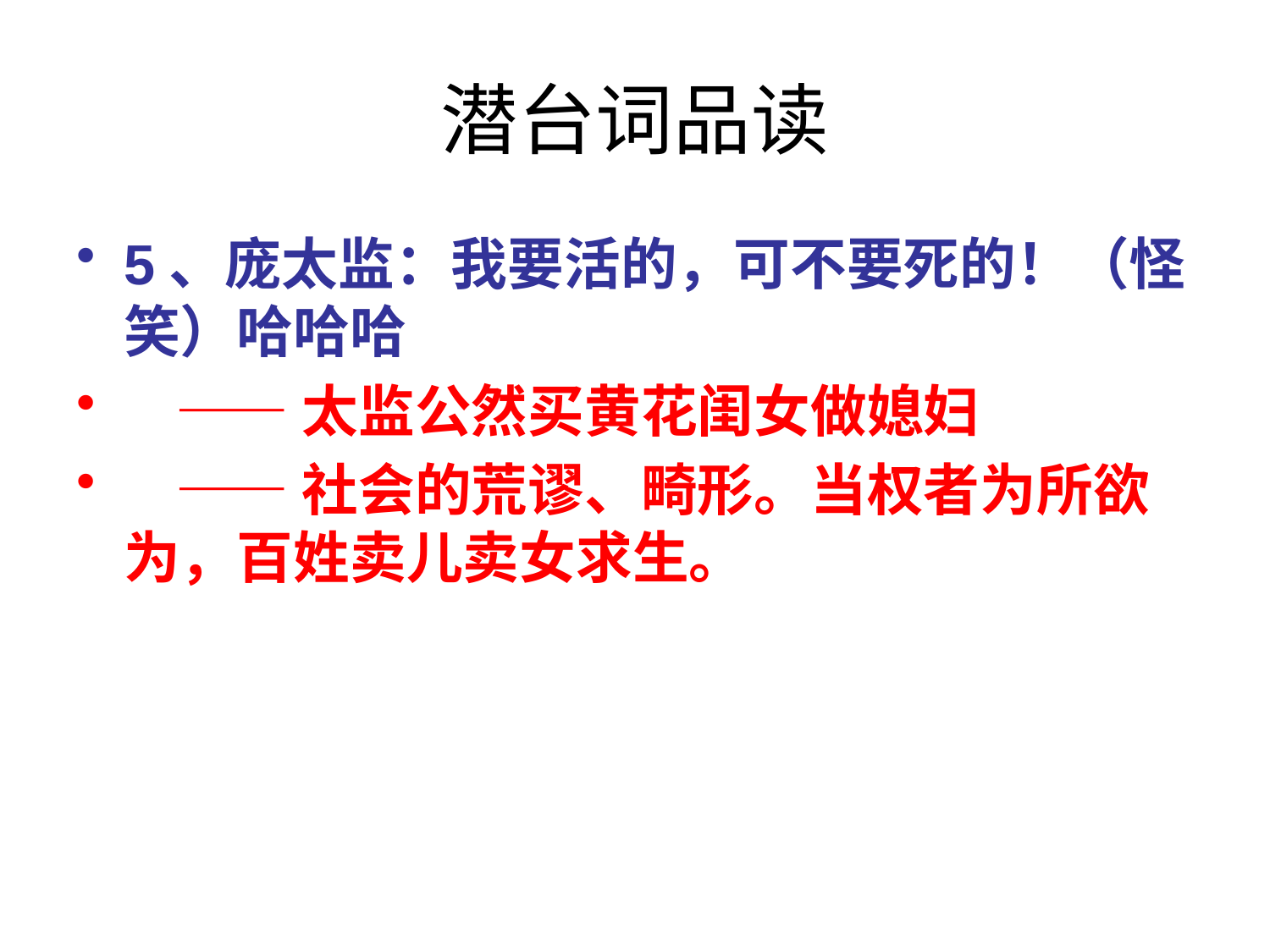

# 潜台词品读
5、庞太监：我要活的，可不要死的！（怪笑）哈哈哈
    ——太监公然买黄花闺女做媳妇
    ——社会的荒谬、畸形。当权者为所欲为，百姓卖儿卖女求生。